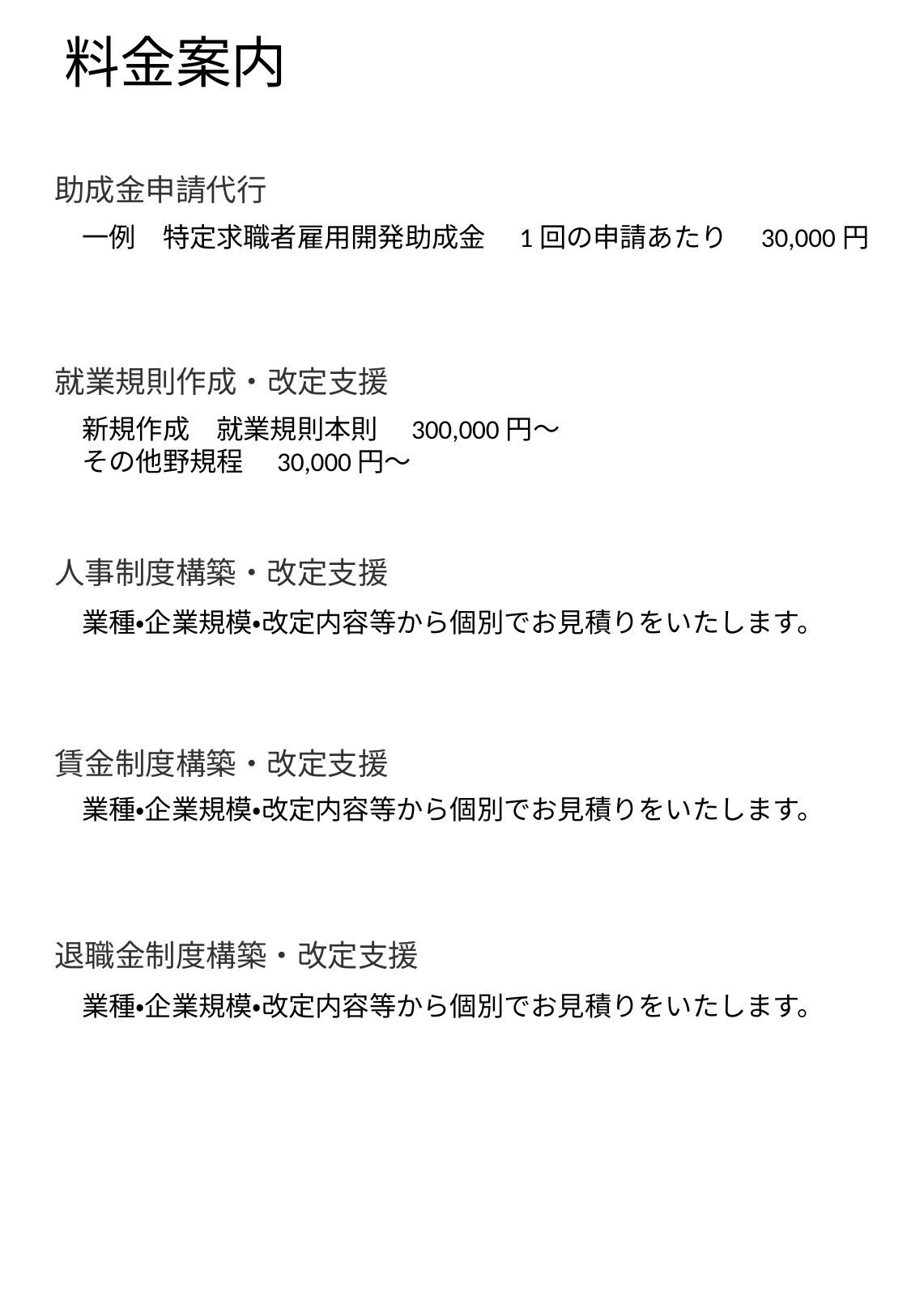

# 料金案内
助成金申請代行
一例　特定求職者雇用開発助成金　1回の申請あたり　30,000円
就業規則作成・改定支援
新規作成　就業規則本則　300,000円～
その他野規程　30,000円～
人事制度構築・改定支援
業種・企業規模・改定内容等から個別でお見積りをいたします。
賃金制度構築・改定支援
業種・企業規模・改定内容等から個別でお見積りをいたします。
退職金制度構築・改定支援
業種・企業規模・改定内容等から個別でお見積りをいたします。